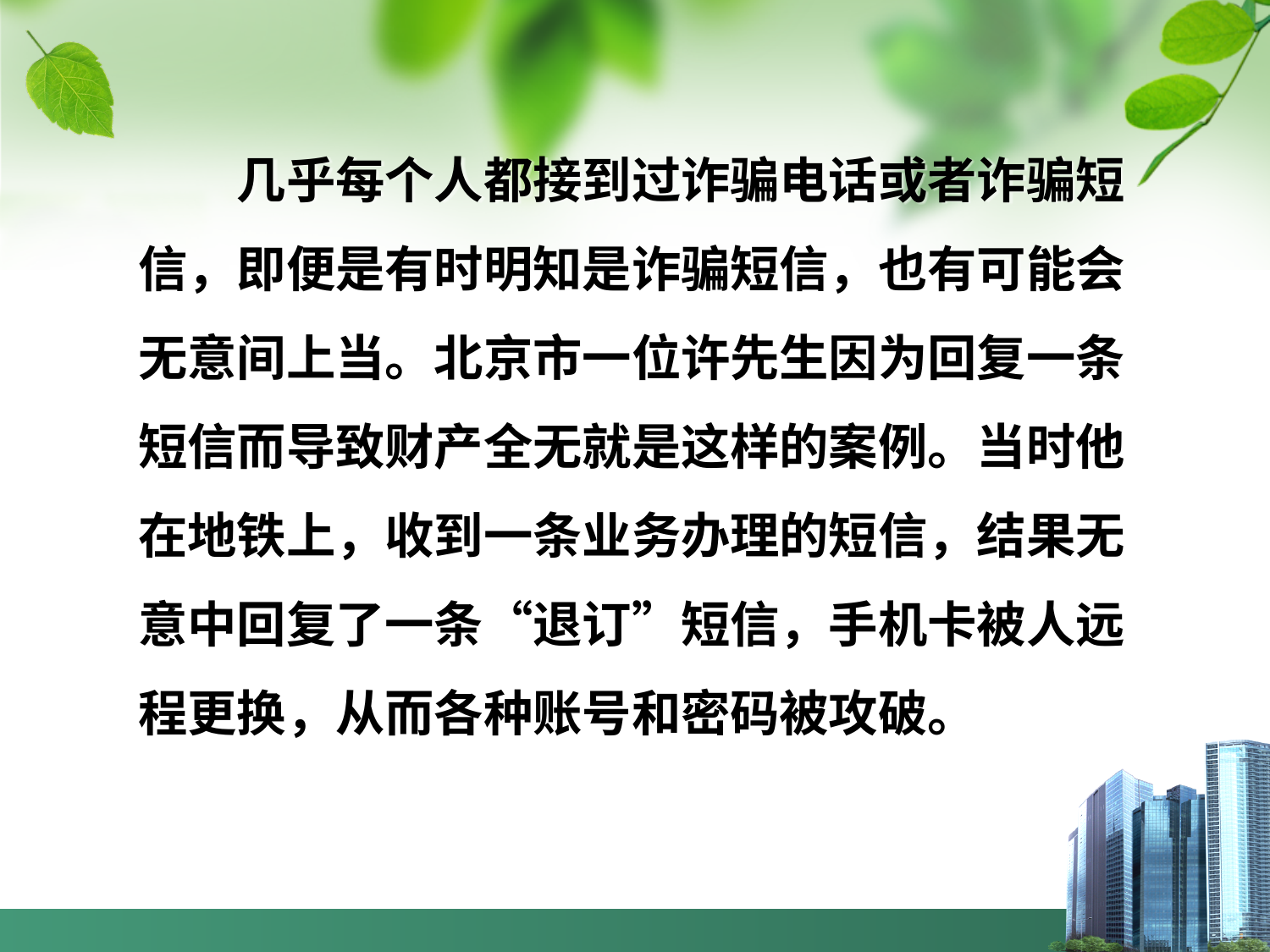

1
# 几乎每个人都接到过诈骗电话或者诈骗短信，即便是有时明知是诈骗短信，也有可能会无意间上当。北京市一位许先生因为回复一条短信而导致财产全无就是这样的案例。当时他在地铁上，收到一条业务办理的短信，结果无意中回复了一条“退订”短信，手机卡被人远程更换，从而各种账号和密码被攻破。
总结一下，有几点四点：